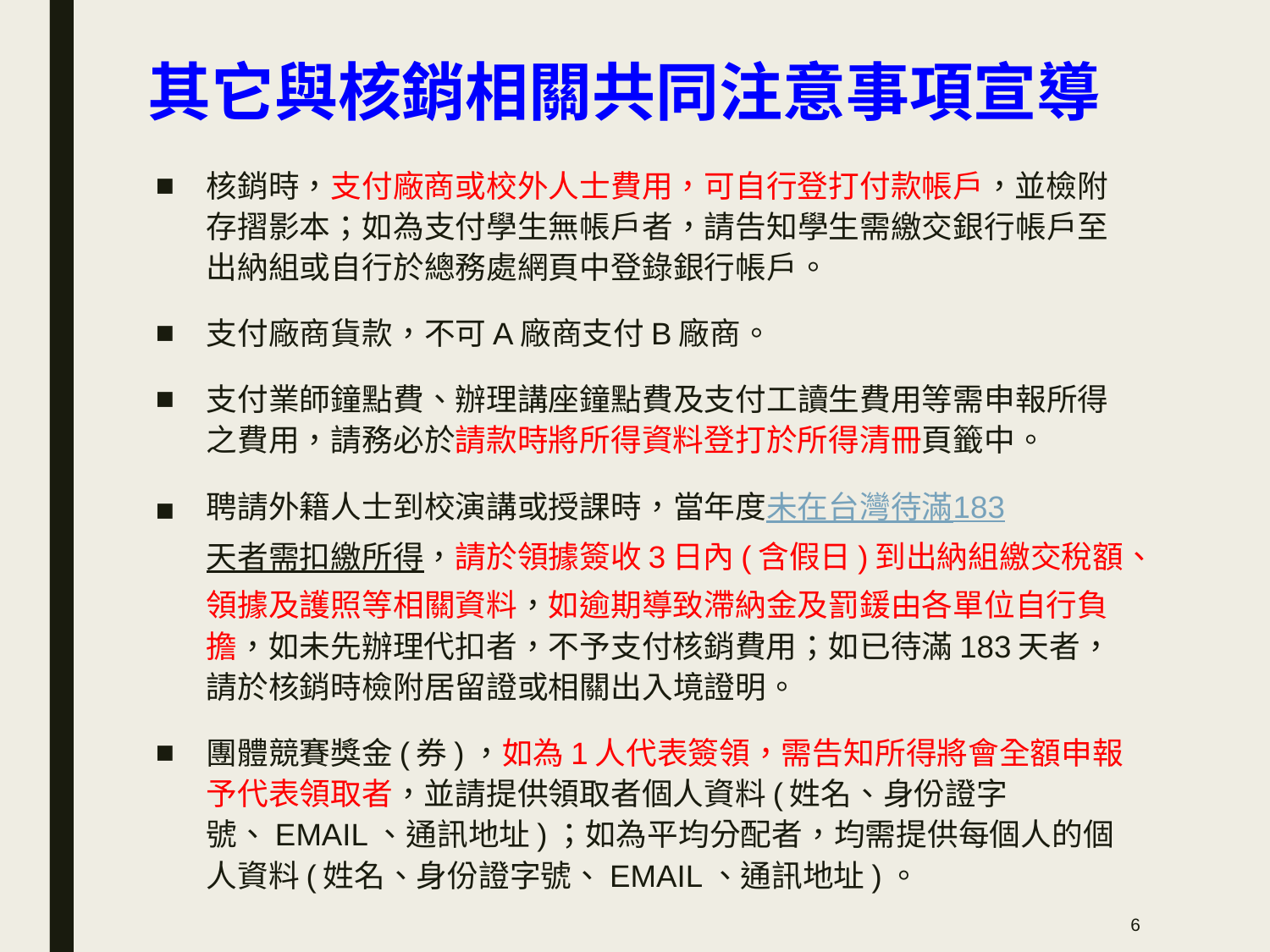

# 其它與核銷相關共同注意事項宣導
核銷時，支付廠商或校外人士費用，可自行登打付款帳戶，並檢附存摺影本；如為支付學生無帳戶者，請告知學生需繳交銀行帳戶至出納組或自行於總務處網頁中登錄銀行帳戶。
支付廠商貨款，不可A廠商支付B廠商。
支付業師鐘點費、辦理講座鐘點費及支付工讀生費用等需申報所得之費用，請務必於請款時將所得資料登打於所得清冊頁籤中。
聘請外籍人士到校演講或授課時，當年度未在台灣待滿183天者需扣繳所得，請於領據簽收3日內(含假日)到出納組繳交稅額、領據及護照等相關資料，如逾期導致滯納金及罰鍰由各單位自行負擔，如未先辦理代扣者，不予支付核銷費用；如已待滿183天者，請於核銷時檢附居留證或相關出入境證明。
團體競賽獎金(券)，如為1人代表簽領，需告知所得將會全額申報予代表領取者，並請提供領取者個人資料(姓名、身份證字號、EMAIL、通訊地址)；如為平均分配者，均需提供每個人的個人資料(姓名、身份證字號、EMAIL、通訊地址)。
6